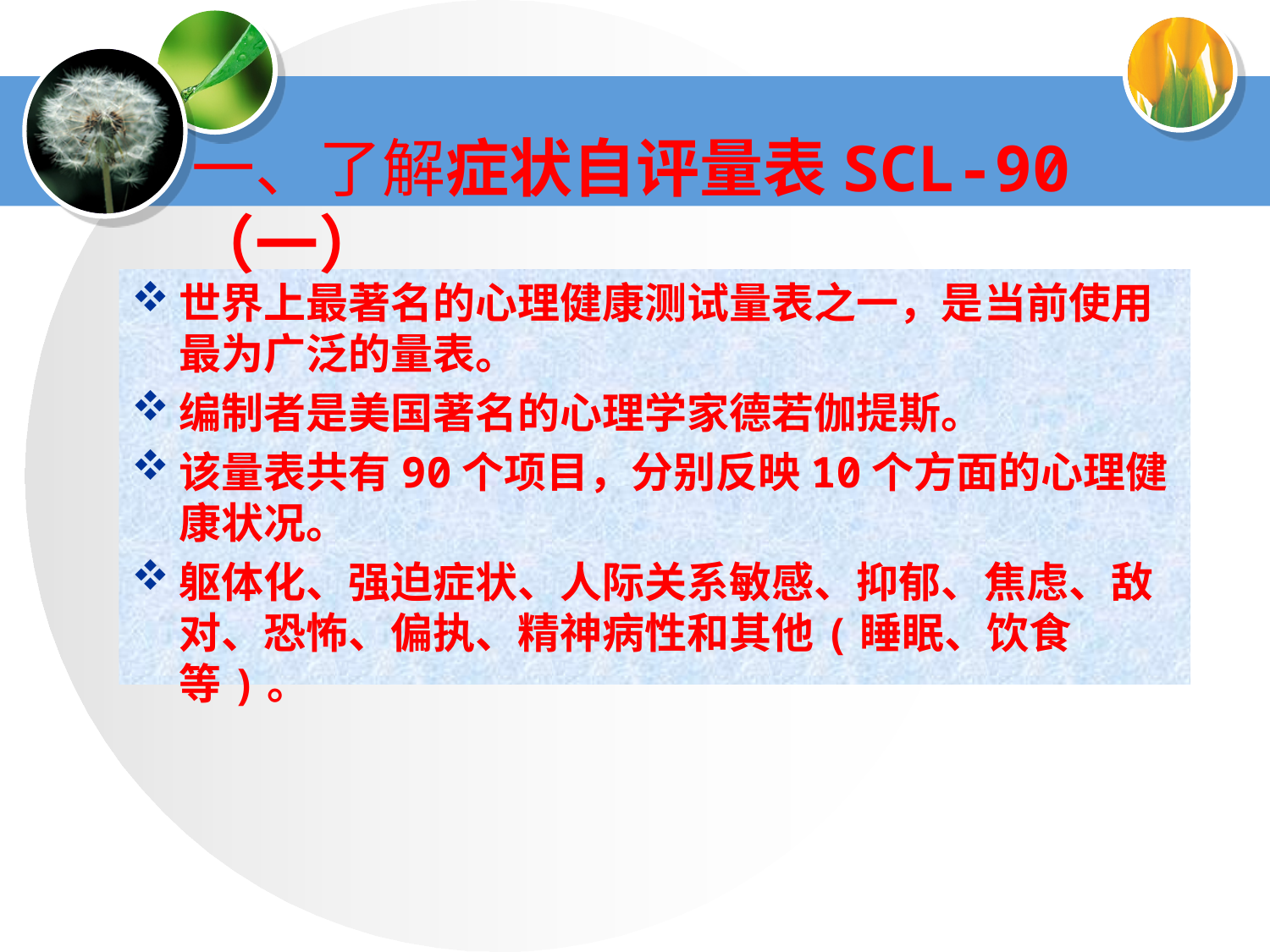

一、了解症状自评量表SCL-90（一）

世界上最著名的心理健康测试量表之一，是当前使用最为广泛的量表。
编制者是美国著名的心理学家德若伽提斯。
该量表共有90个项目，分别反映10个方面的心理健康状况。
躯体化、强迫症状、人际关系敏感、抑郁、焦虑、敌对、恐怖、偏执、精神病性和其他(睡眠、饮食等)。